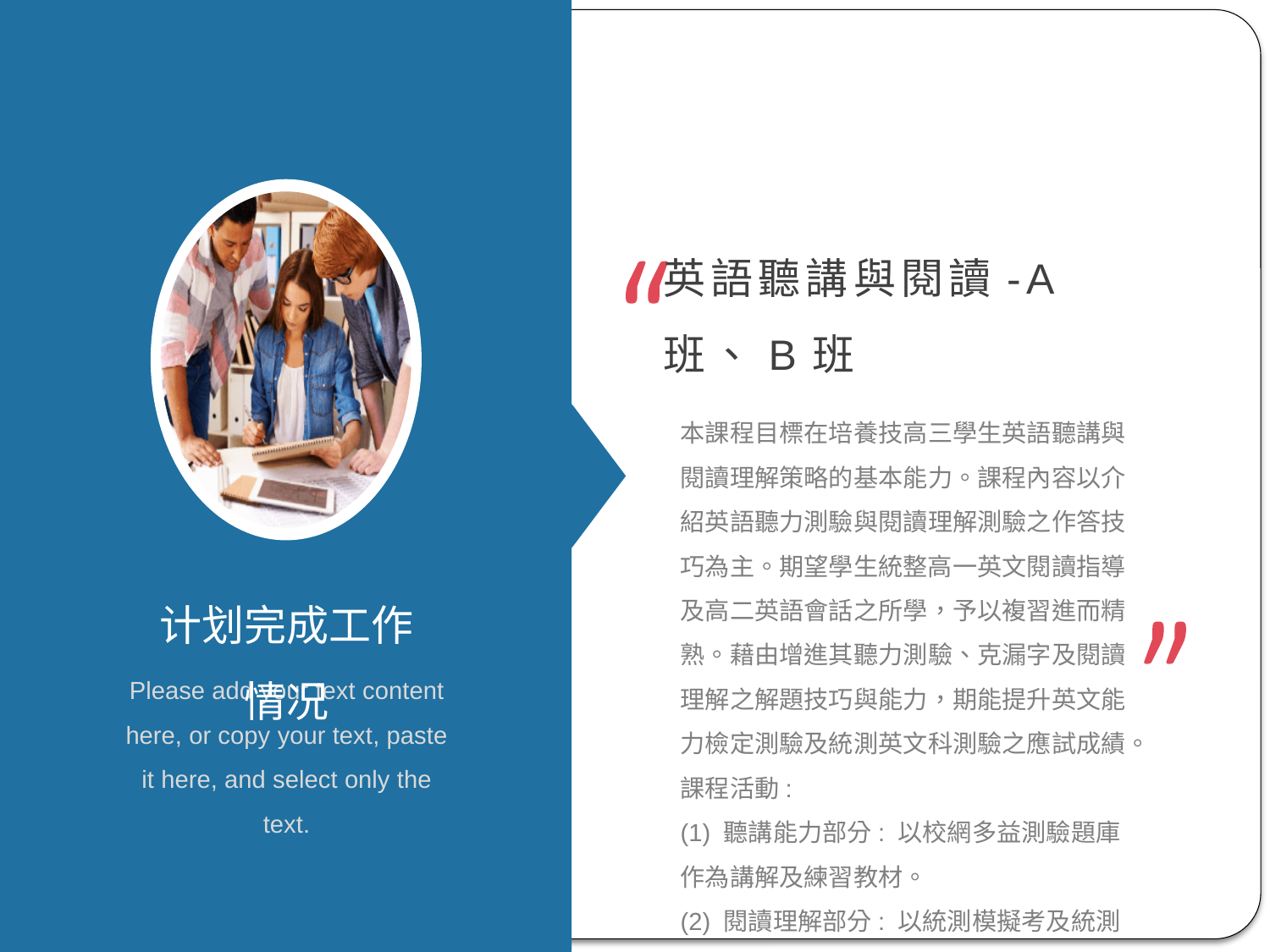

英語聽講與閱讀-A班、B班

本課程目標在培養技高三學生英語聽講與閱讀理解策略的基本能力。課程內容以介紹英語聽力測驗與閱讀理解測驗之作答技巧為主。期望學生統整高一英文閱讀指導及高二英語會話之所學，予以複習進而精熟。藉由增進其聽力測驗、克漏字及閱讀理解之解題技巧與能力，期能提升英文能力檢定測驗及統測英文科測驗之應試成績。
課程活動:
(1) 聽講能力部分: 以校網多益測驗題庫作為講解及練習教材。
(2) 閱讀理解部分: 以統測模擬考及統測試題當中克漏字及閱讀測驗試題作為講解及練習教材。
计划完成工作情况
Please add your text content here, or copy your text, paste it here, and select only the text.